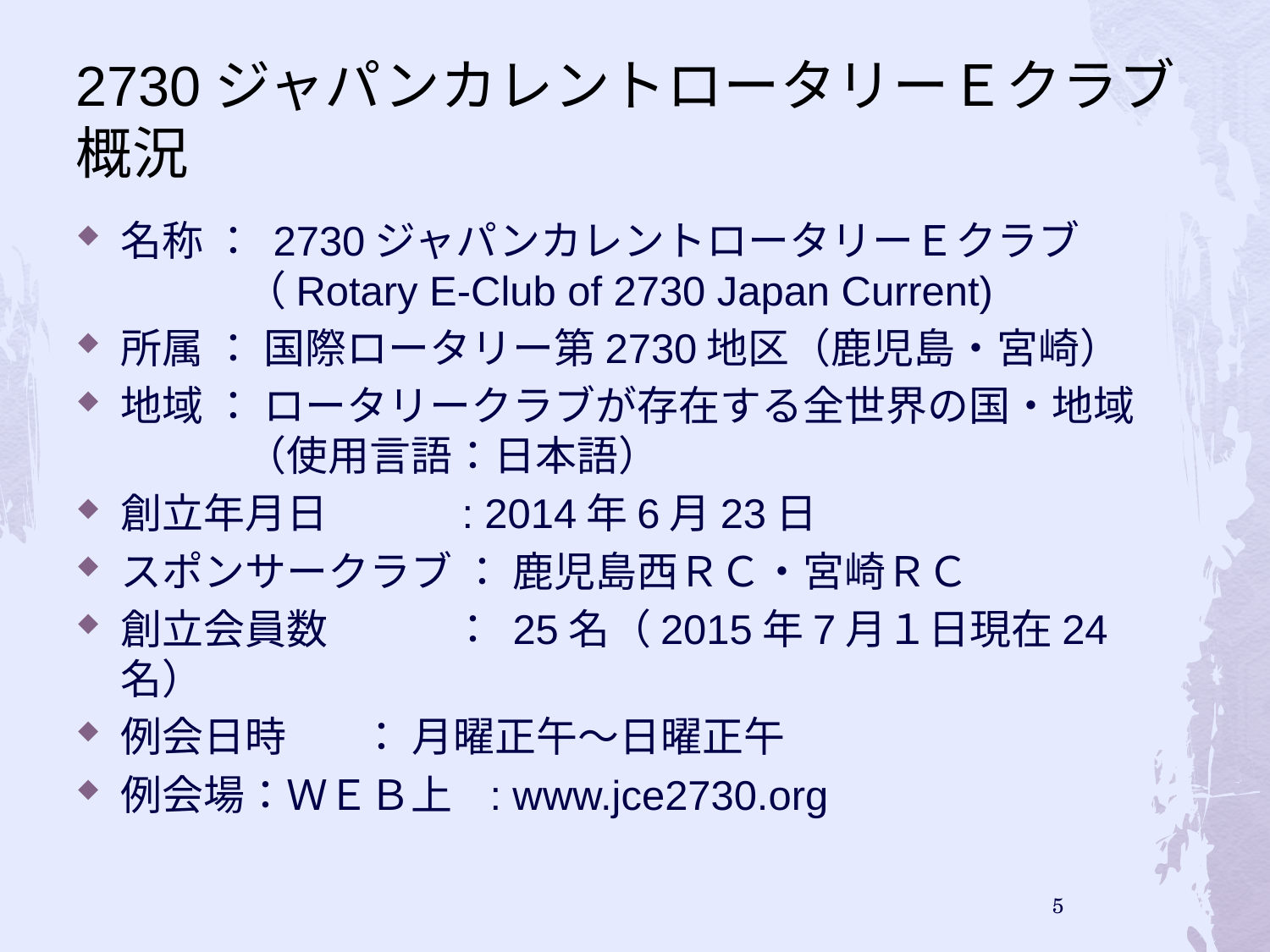

# 2730ジャパンカレントロータリーＥクラブ概況
名称 ： 2730ジャパンカレントロータリーＥクラブ
　　　（Rotary E-Club of 2730 Japan Current)
所属 ： 国際ロータリー第2730地区（鹿児島・宮崎）
地域 ： ロータリークラブが存在する全世界の国・地域
　　　（使用言語：日本語）
創立年月日　　　: 2014年6月23日
スポンサークラブ ： 鹿児島西ＲＣ・宮崎ＲＣ
創立会員数　　　： 25名（2015年7月１日現在24名）
例会日時        ： 月曜正午～日曜正午
例会場：ＷＥＢ上   : www.jce2730.org

5